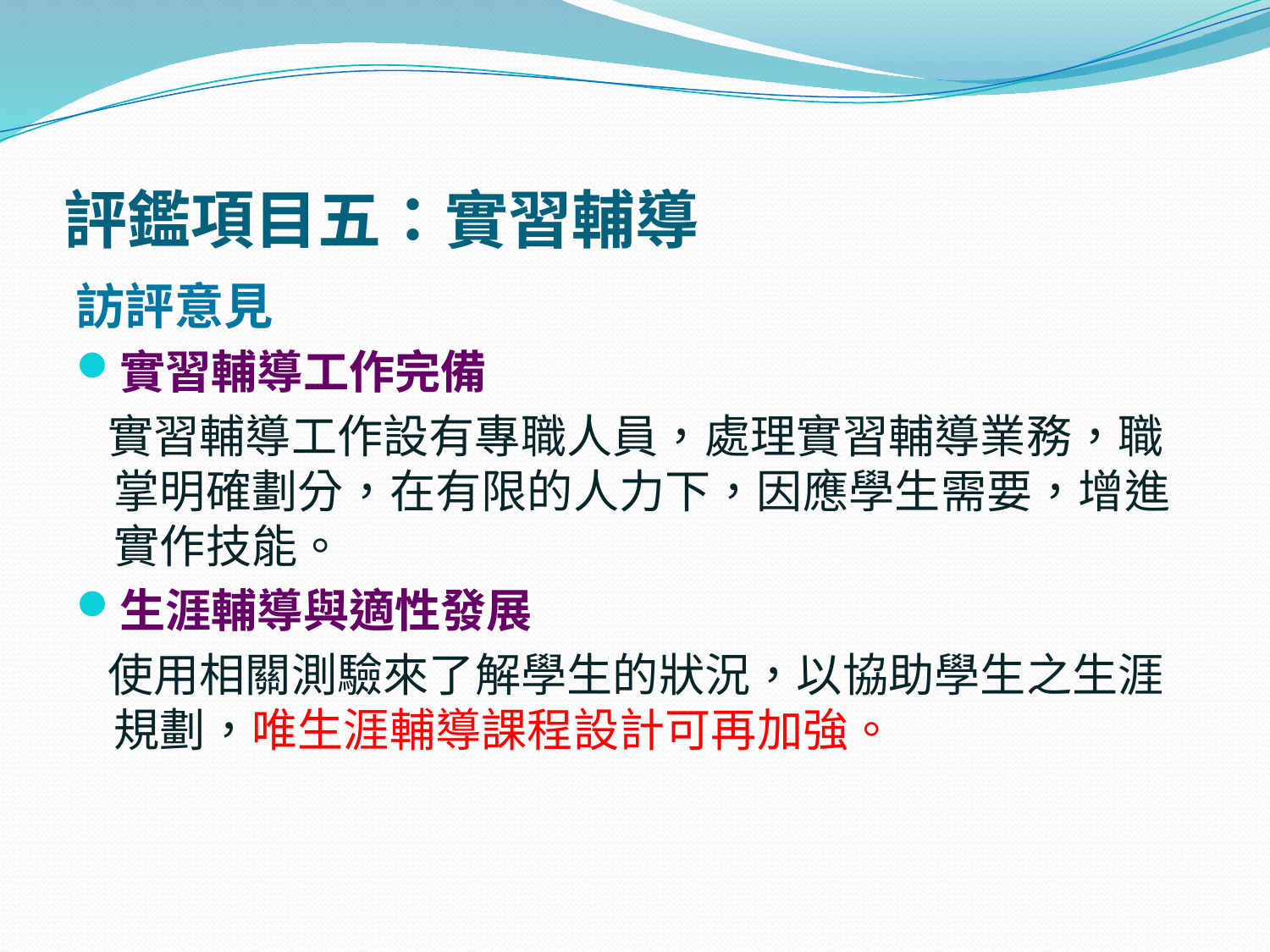

# 評鑑項目五：實習輔導
訪評意見
實習輔導工作完備
  實習輔導工作設有專職人員，處理實習輔導業務，職掌明確劃分，在有限的人力下，因應學生需要，增進實作技能。
生涯輔導與適性發展
  使用相關測驗來了解學生的狀況，以協助學生之生涯規劃，唯生涯輔導課程設計可再加強。